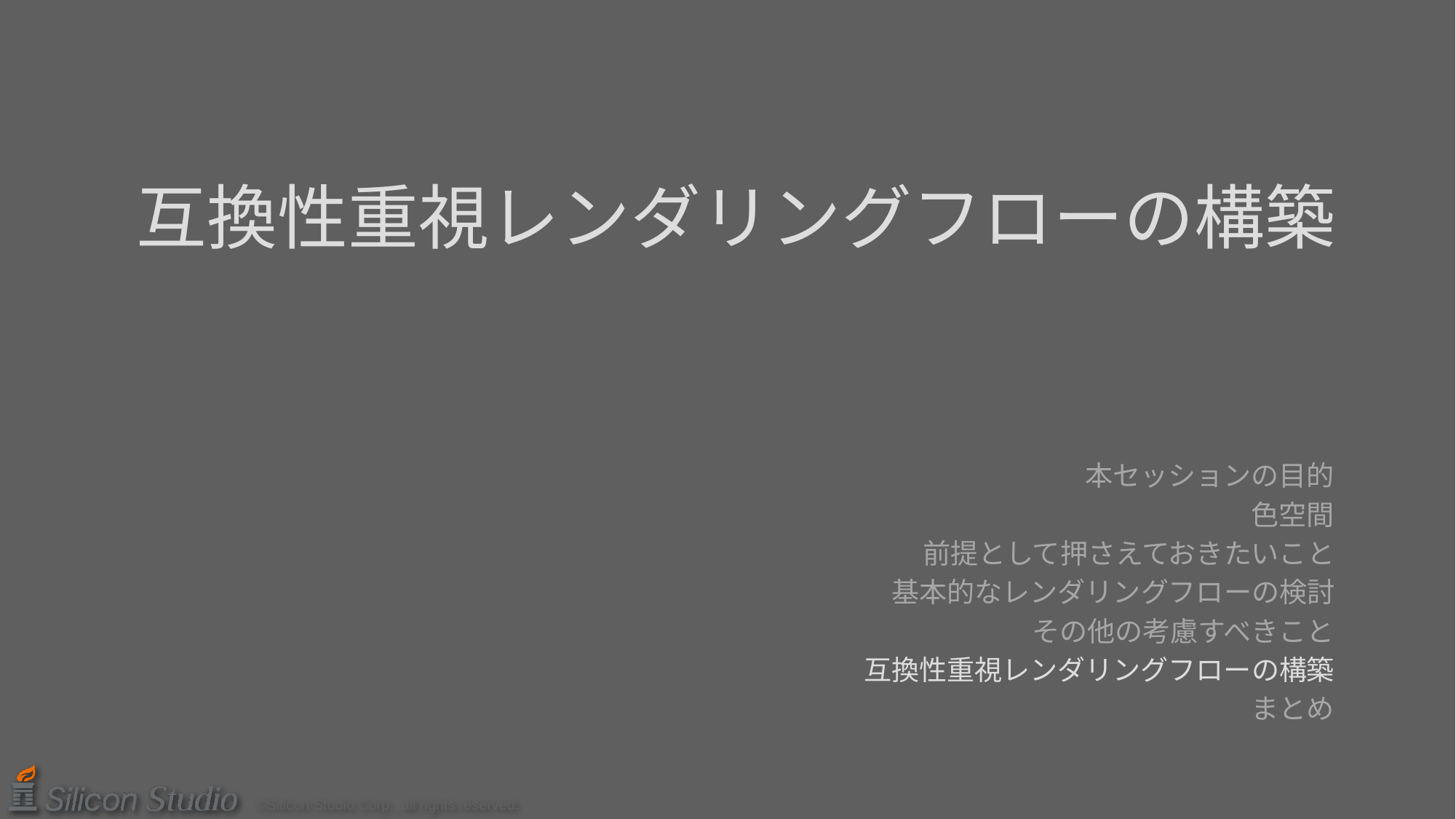

# 互換性重視レンダリングフローの構築
本セッションの目的
色空間
前提として押さえておきたいこと
基本的なレンダリングフローの検討
その他の考慮すべきこと
互換性重視レンダリングフローの構築
まとめ